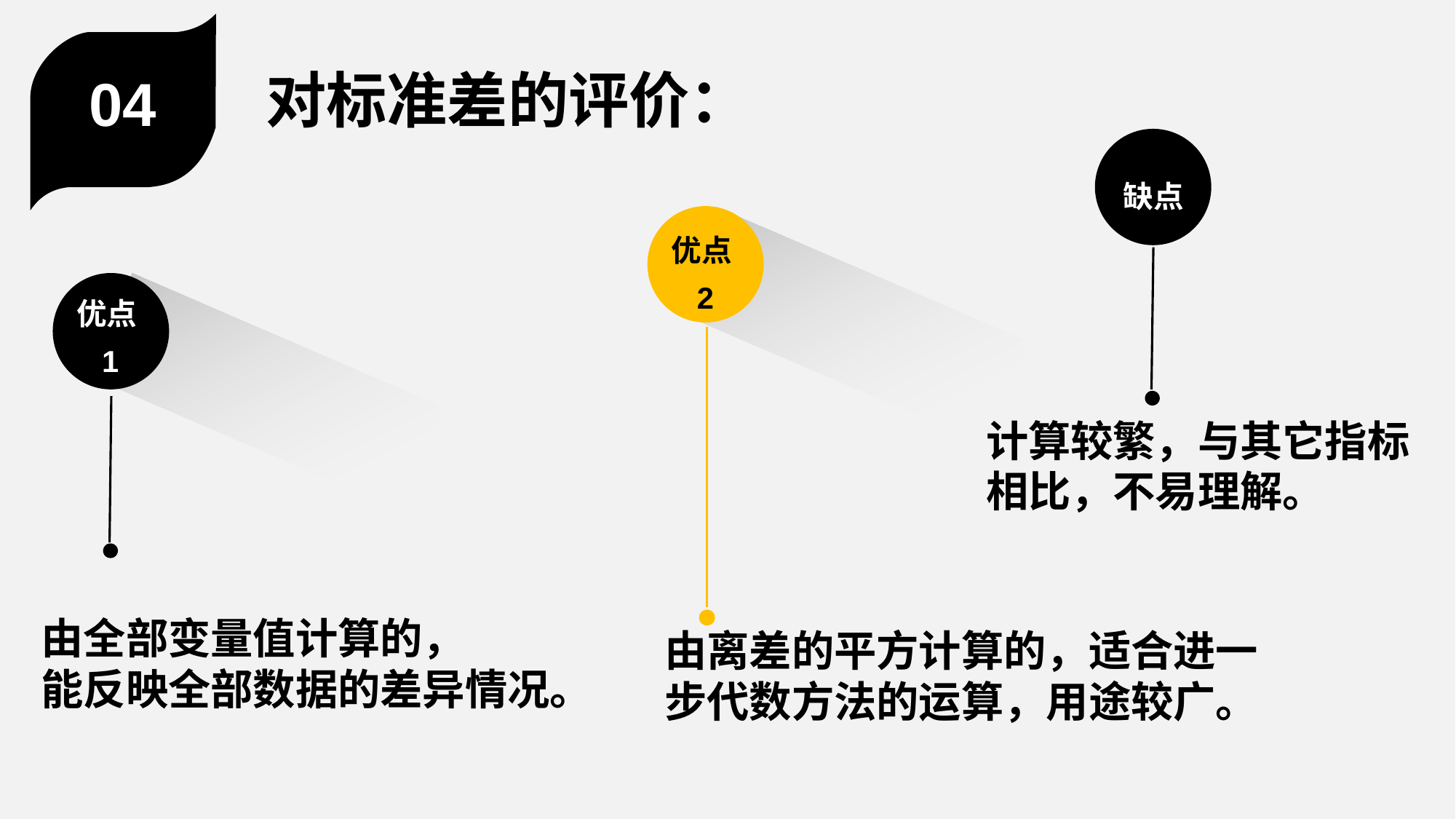

对标准差的评价：
04

缺点

计算较繁，与其它指标相比，不易理解。

优点2

由离差的平方计算的，适合进一步代数方法的运算，用途较广。

优点1

由全部变量值计算的，
能反映全部数据的差异情况。